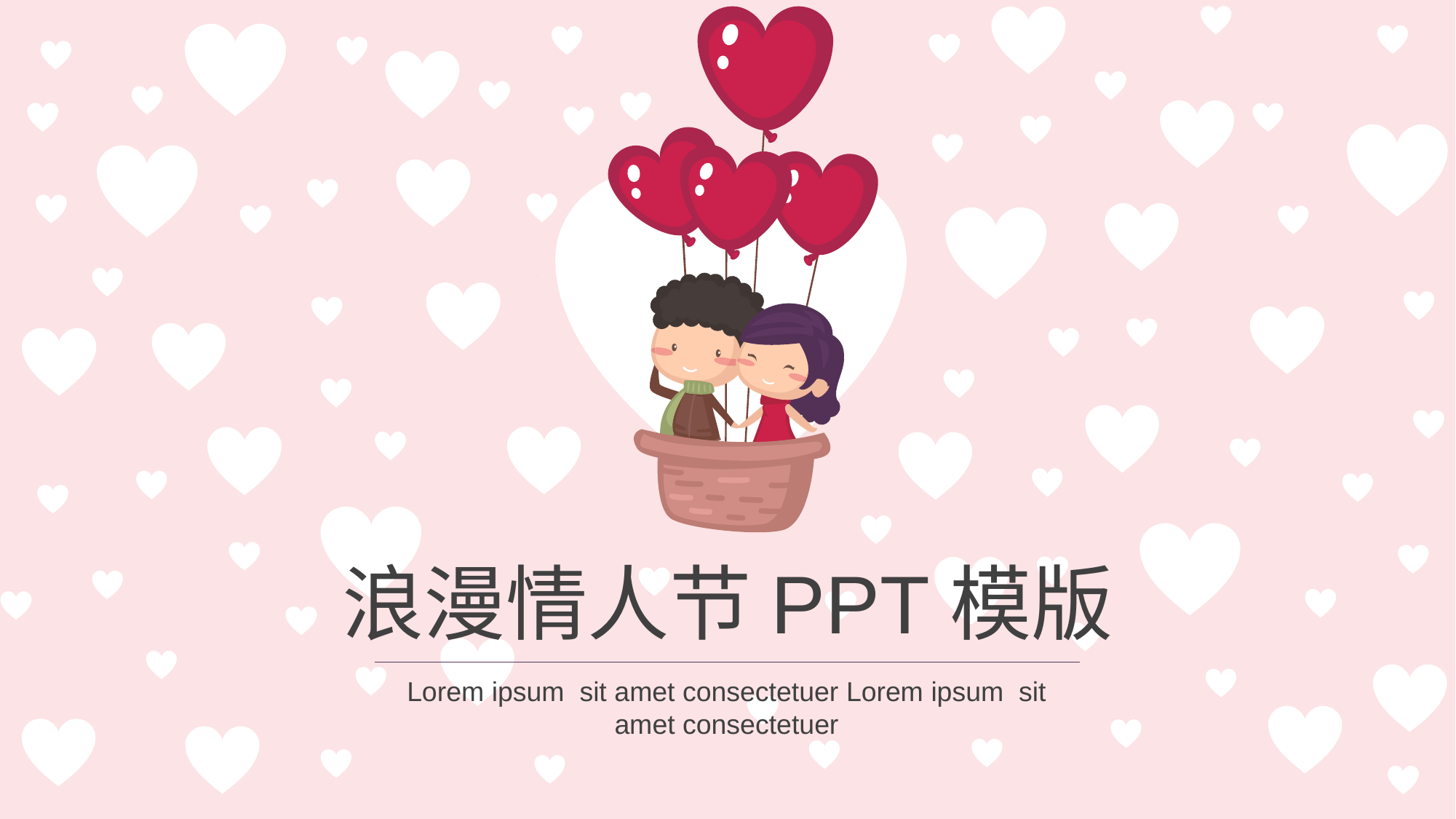

浪漫情人节PPT模版

Lorem ipsum  sit amet consectetuer Lorem ipsum  sit amet consectetuer